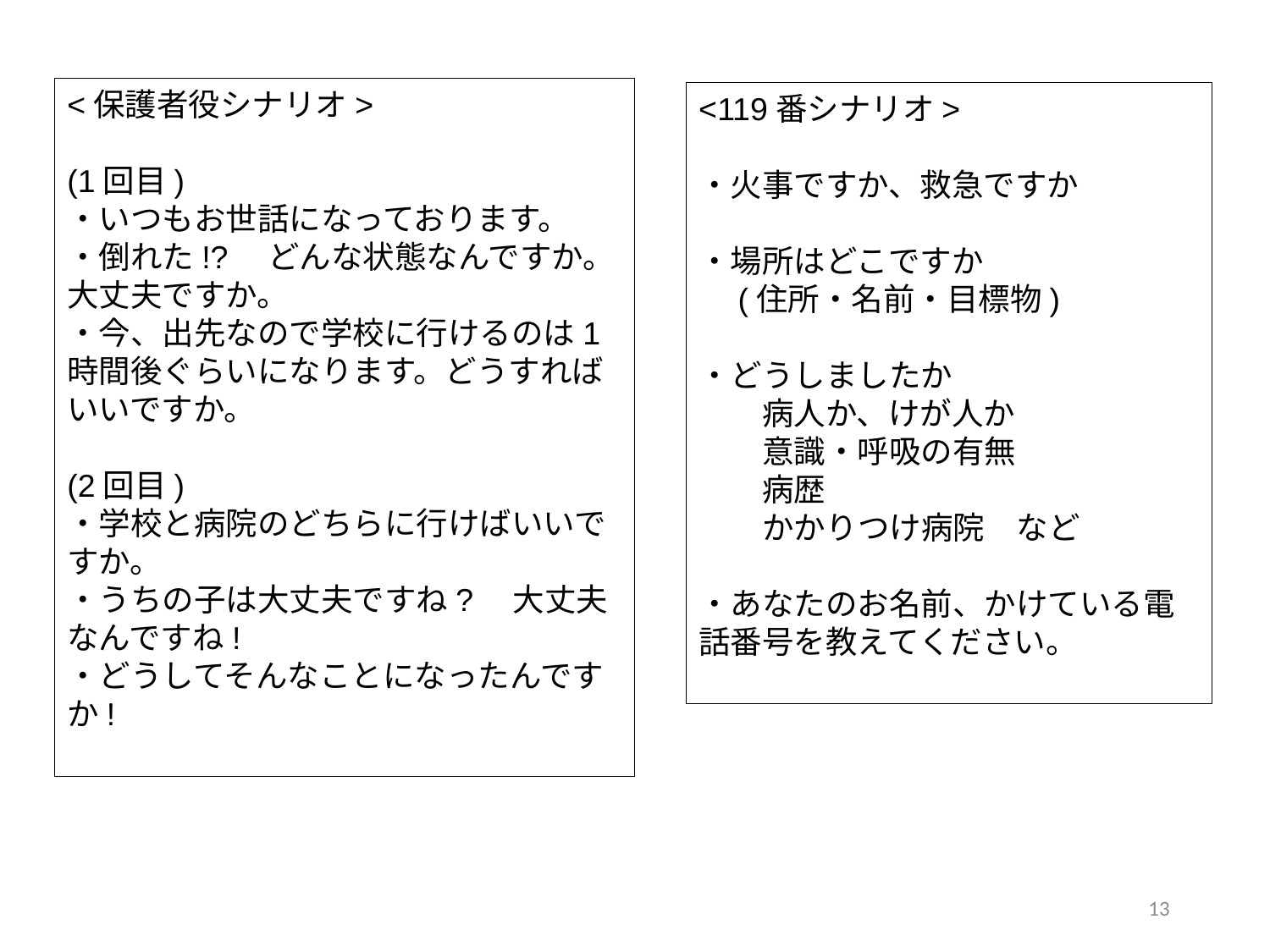

<保護者役シナリオ>

(1回目)
・いつもお世話になっております。
・倒れた!?　どんな状態なんですか。大丈夫ですか。
・今、出先なので学校に行けるのは1時間後ぐらいになります。どうすればいいですか。

(2回目)
・学校と病院のどちらに行けばいいですか。
・うちの子は大丈夫ですね?　大丈夫なんですね!
・どうしてそんなことになったんですか!

<119番シナリオ>

・火事ですか、救急ですか

・場所はどこですか
　(住所・名前・目標物)

・どうしましたか
　　病人か、けが人か
　　意識・呼吸の有無
　　病歴
　　かかりつけ病院　など

・あなたのお名前、かけている電話番号を教えてください。

13